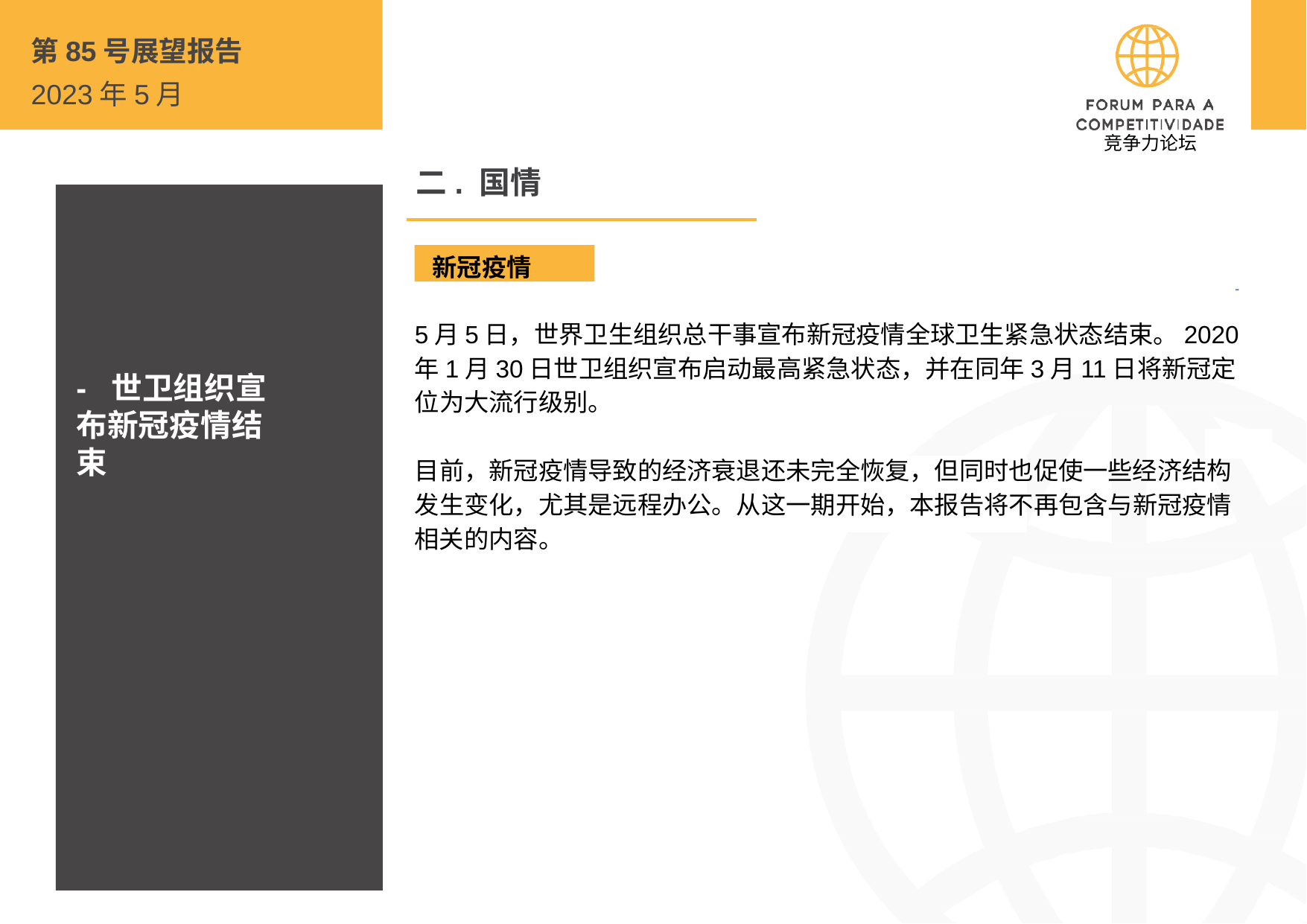

第85号展望报告
2023年5月
   竞争力论坛
二. 国情

-  世卫组织宣布新冠疫情结束

新冠疫情
5月5日，世界卫生组织总干事宣布新冠疫情全球卫生紧急状态结束。2020年1月30日世卫组织宣布启动最高紧急状态，并在同年3月11日将新冠定位为大流行级别。

目前，新冠疫情导致的经济衰退还未完全恢复，但同时也促使一些经济结构发生变化，尤其是远程办公。从这一期开始，本报告将不再包含与新冠疫情相关的内容。